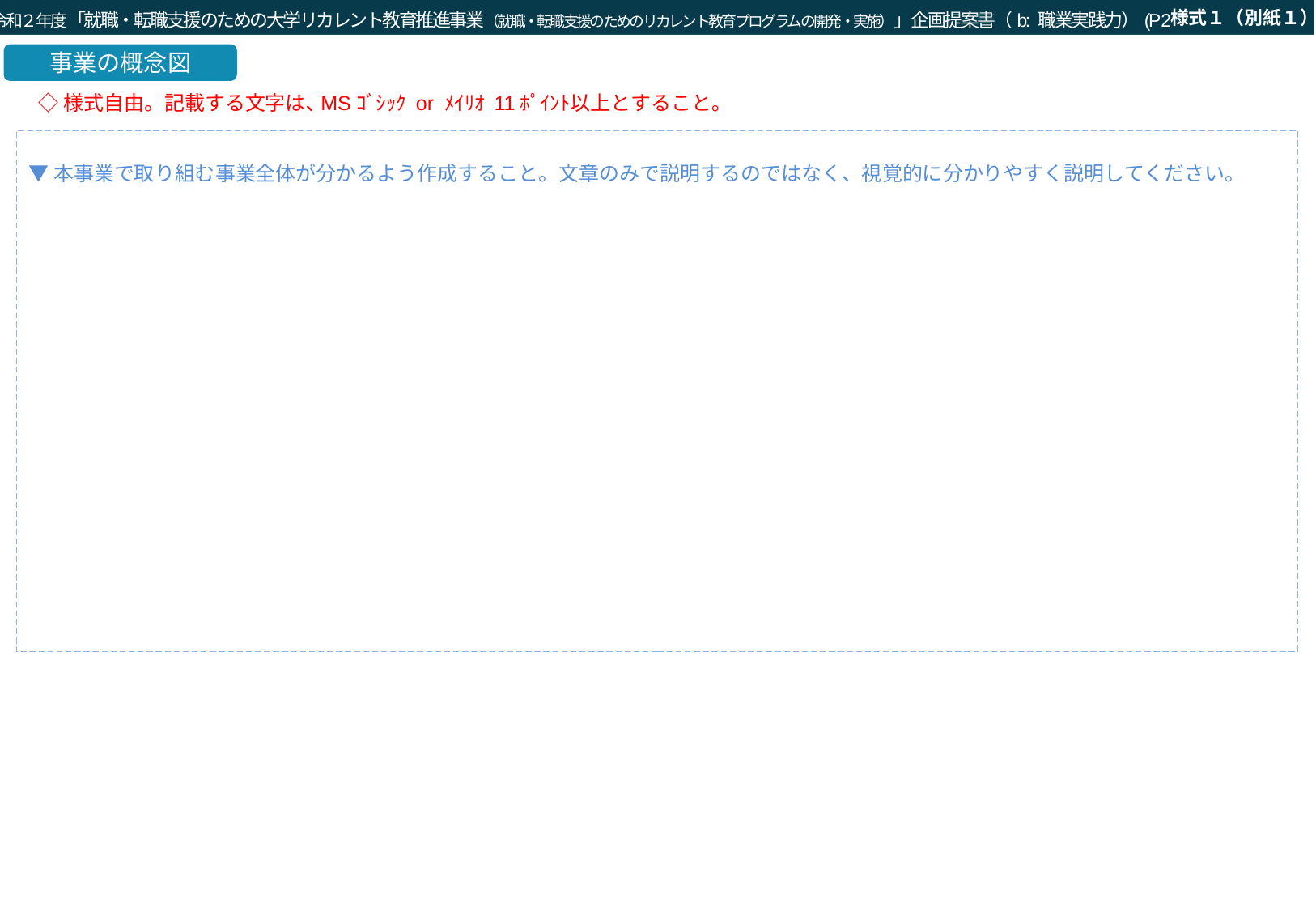

様式１（別紙１）
令和２年度「就職・転職支援のための大学リカレント教育推進事業（就職・転職支援のためのリカレント教育プログラムの開発・実施）」企画提案書（b: 職業実践力）(P2)
事業の概念図
◇様式自由。記載する文字は､MSｺﾞｼｯｸ or ﾒｲﾘｵ 11ﾎﾟｲﾝﾄ以上とすること｡

▼本事業で取り組む事業全体が分かるよう作成すること。文章のみで説明するのではなく、視覚的に分かりやすく説明してください。